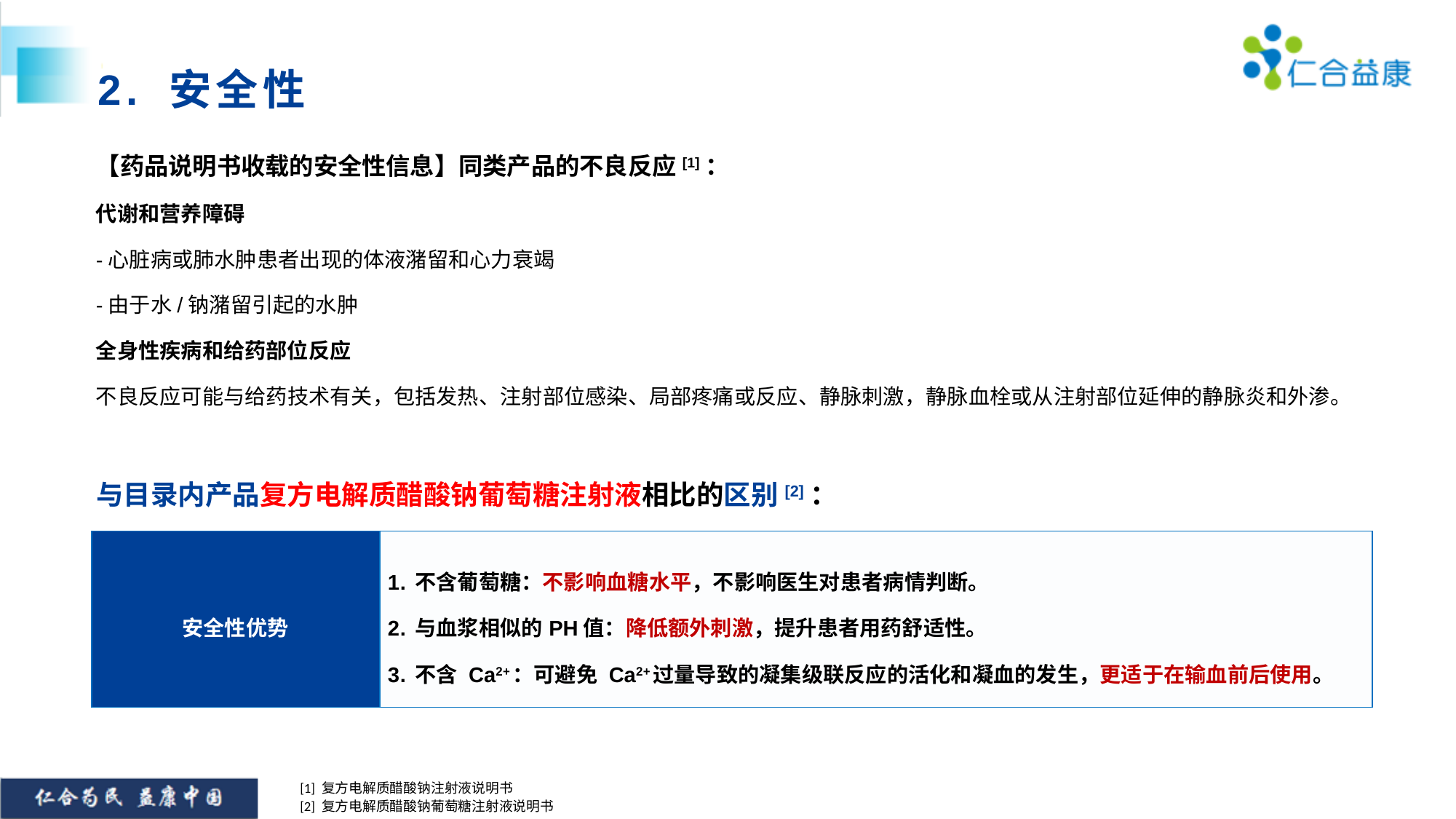

2. 安全性
【药品说明书收载的安全性信息】同类产品的不良反应[1]：
代谢和营养障碍
-心脏病或肺水肿患者出现的体液潴留和心力衰竭
-由于水/钠潴留引起的水肿
全身性疾病和给药部位反应
不良反应可能与给药技术有关，包括发热、注射部位感染、局部疼痛或反应、静脉刺激，静脉血栓或从注射部位延伸的静脉炎和外渗。
与目录内产品复方电解质醋酸钠葡萄糖注射液相比的区别[2]：
| 安全性优势 | 不含葡萄糖：不影响血糖水平，不影响医生对患者病情判断。 与血浆相似的PH值：降低额外刺激，提升患者用药舒适性。 不含 Ca2+：可避免 Ca2+过量导致的凝集级联反应的活化和凝血的发生，更适于在输血前后使用。 |
| --- | --- |
[1] 复方电解质醋酸钠注射液说明书
[2] 复方电解质醋酸钠葡萄糖注射液说明书